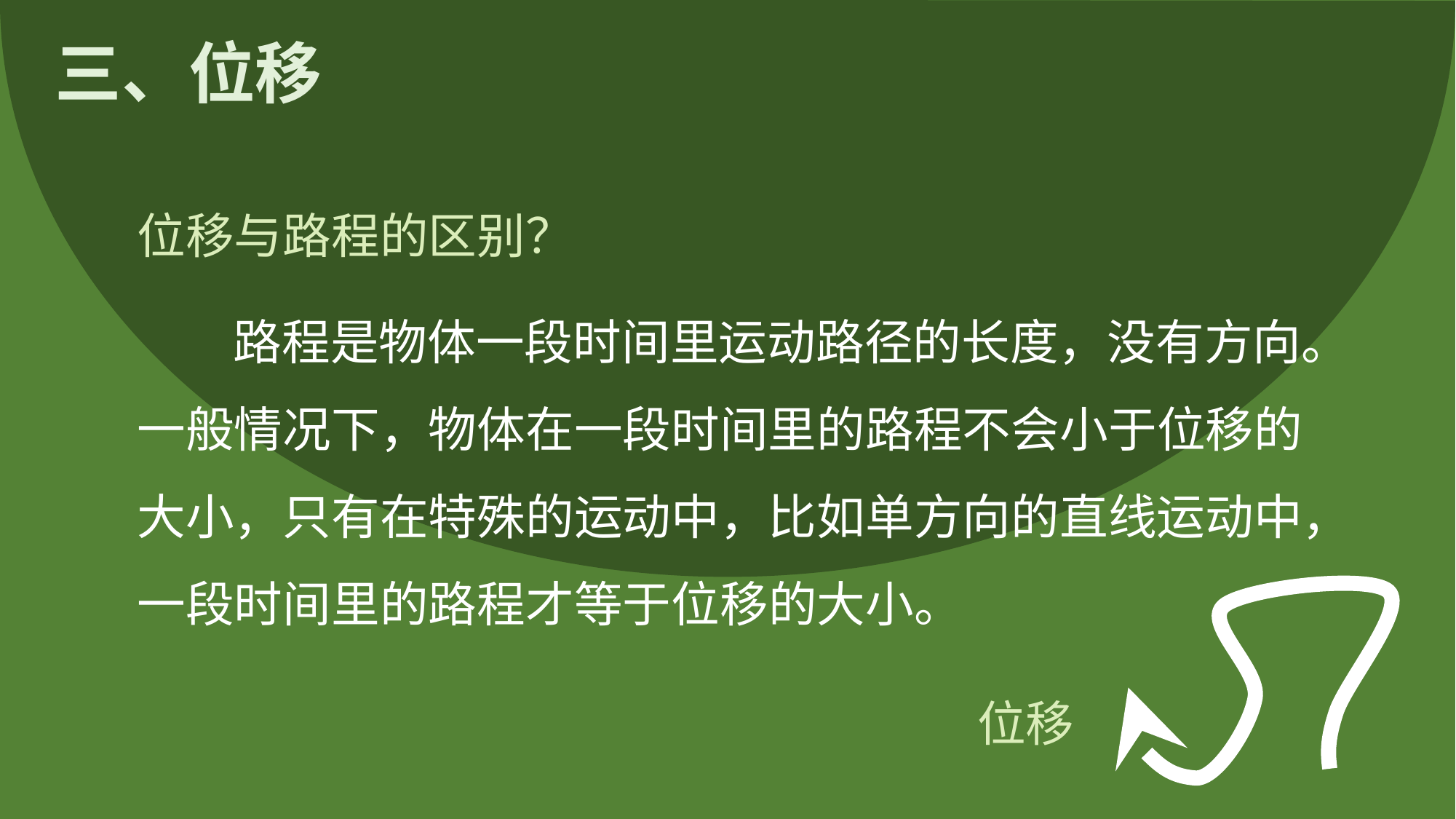

三、位移
位移与路程的区别？
路程是物体一段时间里运动路径的长度，没有方向。一般情况下，物体在一段时间里的路程不会小于位移的大小，只有在特殊的运动中，比如单方向的直线运动中，一段时间里的路程才等于位移的大小。

位移